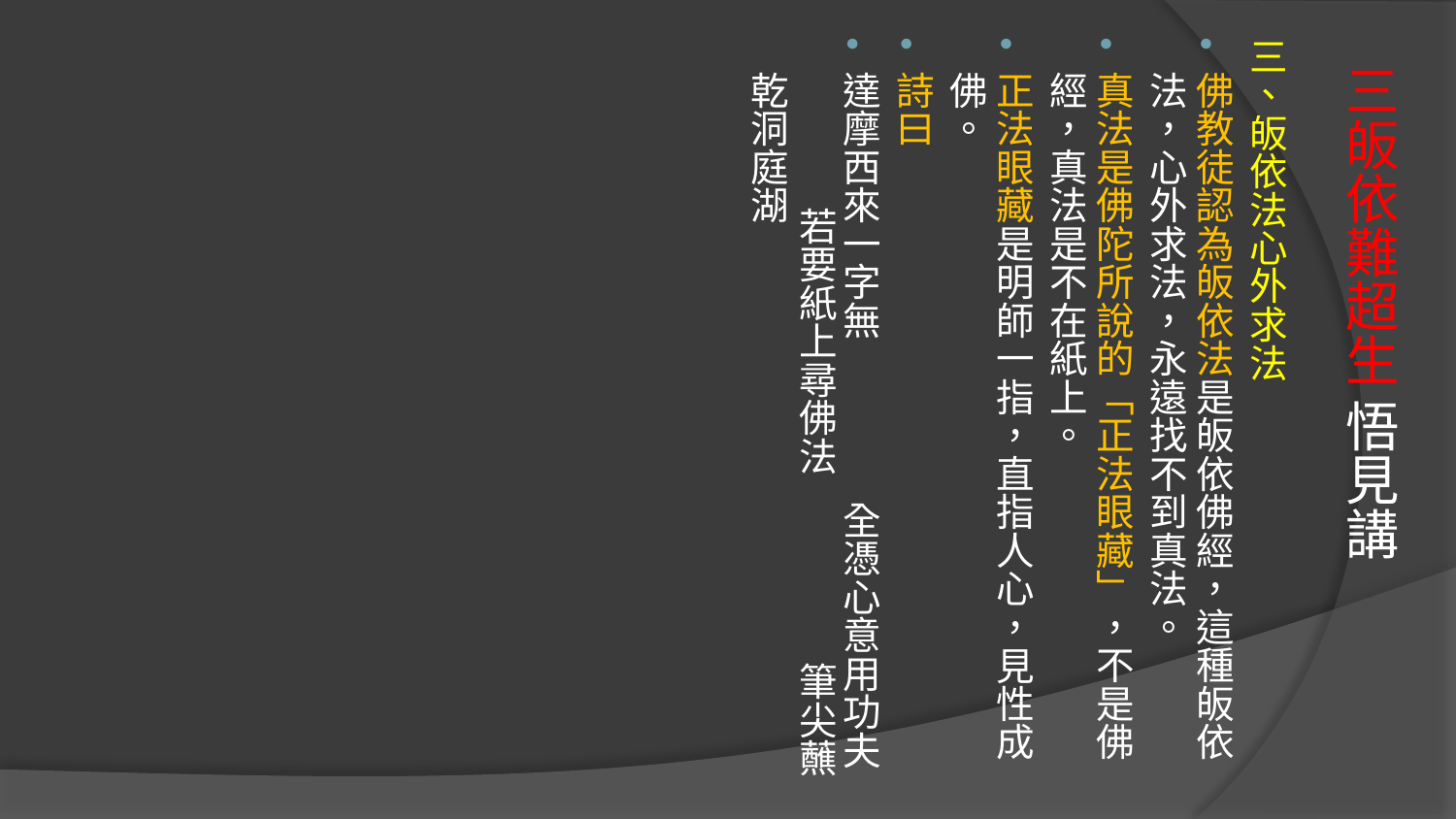

三、皈依法心外求法
佛教徒認為皈依法是皈依佛經，這種皈依法，心外求法，永遠找不到真法。
真法是佛陀所說的「正法眼藏」，不是佛經，真法是不在紙上。
正法眼藏是明師一指，直指人心，見性成佛。
詩曰
達摩西來一字無                   全憑心意用功夫                  若要紙上尋佛法                      筆尖蘸乾洞庭湖

# 三皈依難超生 悟見講